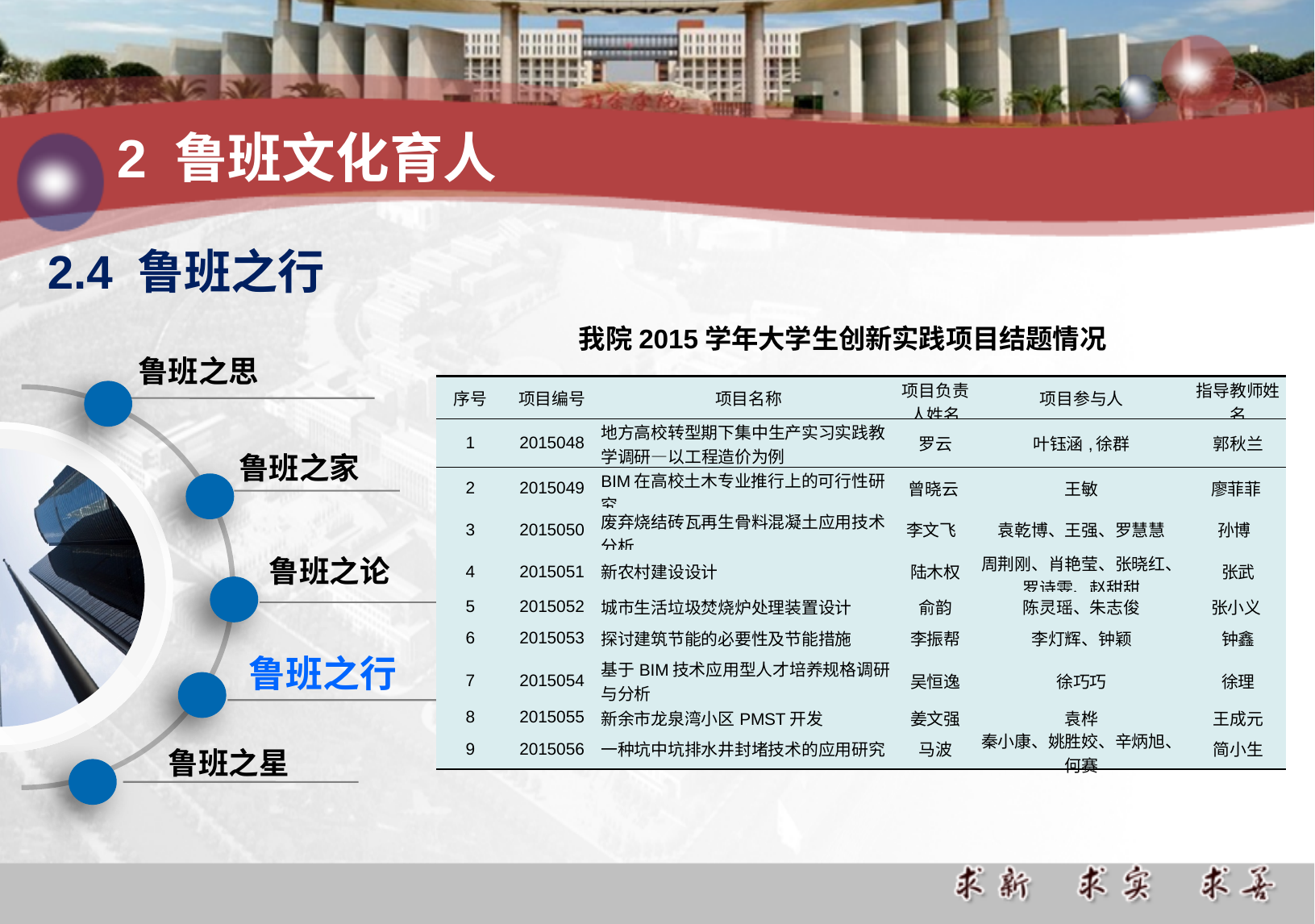

2 鲁班文化育人
2.4 鲁班之行

我院2015学年大学生创新实践项目结题情况
鲁班之思

| 序号 | 项目编号 | 项目名称 | 项目负责人姓名 | 项目参与人 | 指导教师姓名 |
| --- | --- | --- | --- | --- | --- |
| 1 | 2015048 | 地方高校转型期下集中生产实习实践教学调研—以工程造价为例 | 罗云 | 叶钰涵,徐群 | 郭秋兰 |
| 2 | 2015049 | BIM在高校土木专业推行上的可行性研究 | 曾晓云 | 王敏 | 廖菲菲 |
| 3 | 2015050 | 废弃烧结砖瓦再生骨料混凝土应用技术分析 | 李文飞 | 袁乾博、王强、罗慧慧 | 孙博 |
| 4 | 2015051 | 新农村建设设计 | 陆木权 | 周荆刚、肖艳莹、张晓红、罗诗雯、赵甜甜 | 张武 |
| 5 | 2015052 | 城市生活垃圾焚烧炉处理装置设计 | 俞韵 | 陈灵瑶、朱志俊 | 张小义 |
| 6 | 2015053 | 探讨建筑节能的必要性及节能措施 | 李振帮 | 李灯辉、钟颖 | 钟鑫 |
| 7 | 2015054 | 基于BIM技术应用型人才培养规格调研与分析 | 吴恒逸 | 徐巧巧 | 徐理 |
| 8 | 2015055 | 新余市龙泉湾小区PMST开发 | 姜文强 | 袁桦 | 王成元 |
| 9 | 2015056 | 一种坑中坑排水井封堵技术的应用研究 | 马波 | 秦小康、姚胜姣、辛炳旭、何赛 | 简小生 |

鲁班之家

鲁班之论

鲁班之行

鲁班之星